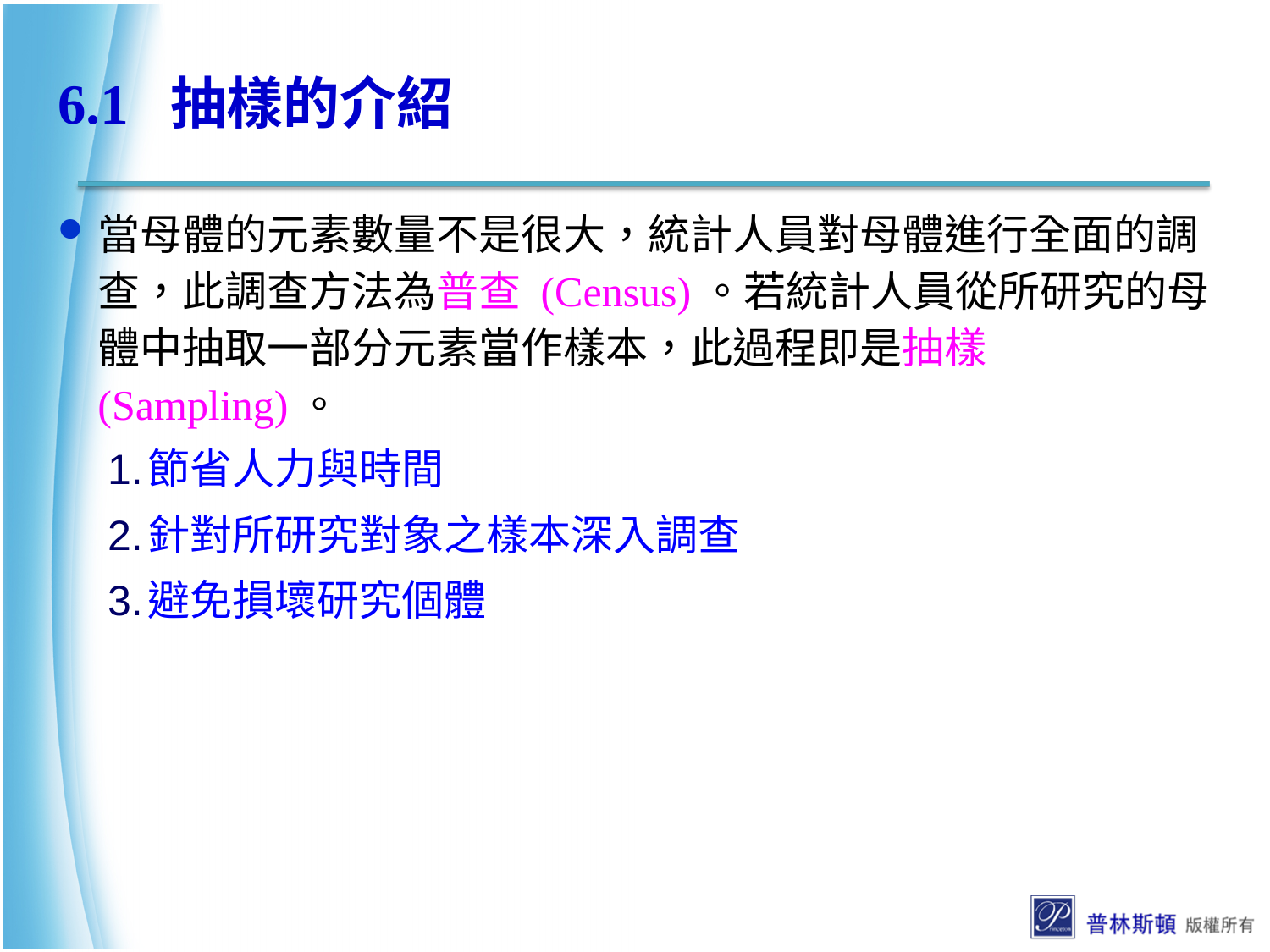

# 6.1  抽樣的介紹
當母體的元素數量不是很大，統計人員對母體進行全面的調查，此調查方法為普查 (Census)。若統計人員從所研究的母體中抽取一部分元素當作樣本，此過程即是抽樣 (Sampling)。
節省人力與時間
針對所研究對象之樣本深入調查
避免損壞研究個體